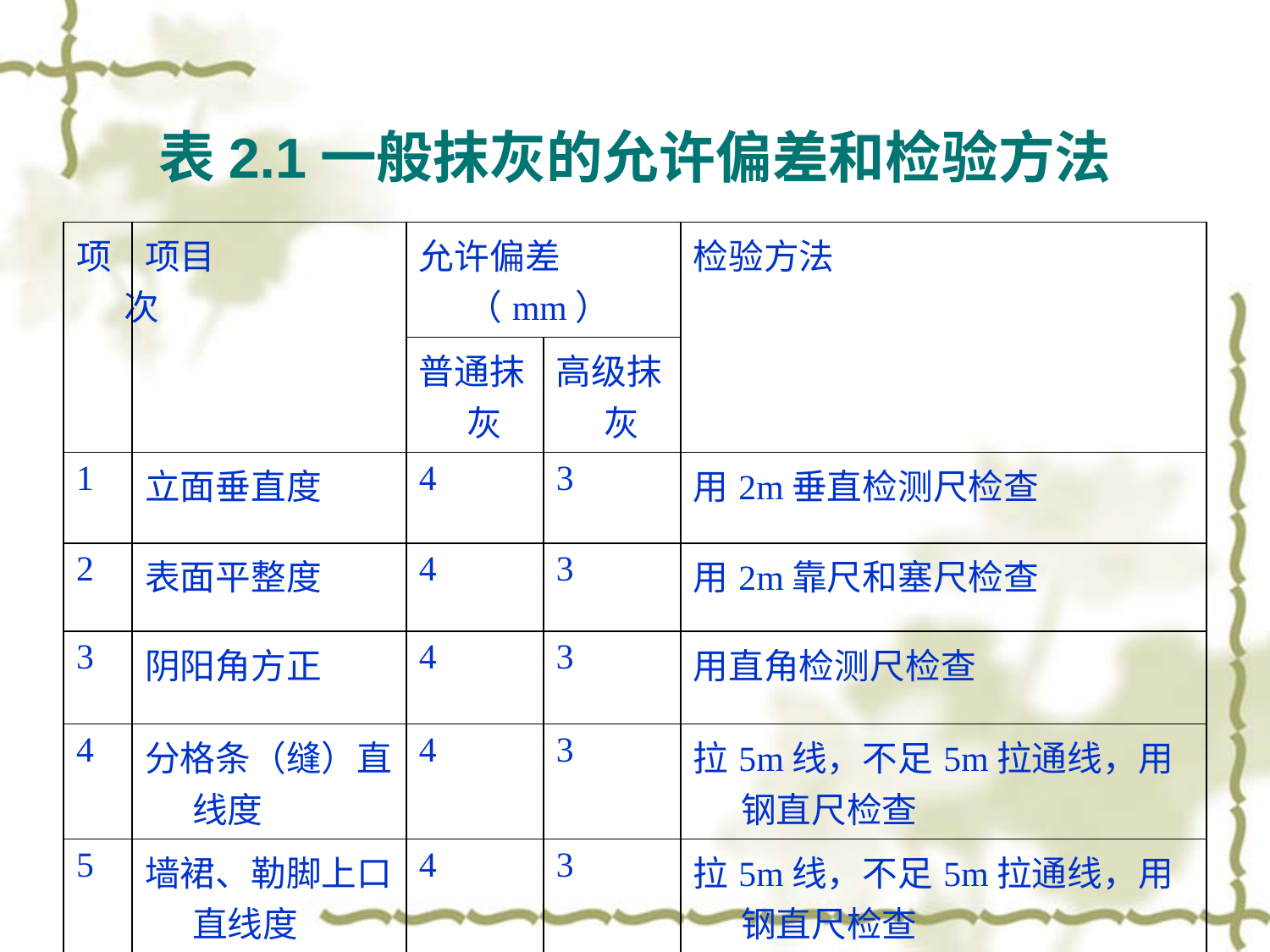

# 表2.1一般抹灰的允许偏差和检验方法
| 项次 | 项目 | 允许偏差（mm） |  | 检验方法 |
| --- | --- | --- | --- | --- |
|  |  | 普通抹灰 | 高级抹灰 |  |
| 1 | 立面垂直度 | 4 | 3 | 用2m垂直检测尺检查 |
| 2 | 表面平整度 | 4 | 3 | 用2m靠尺和塞尺检查 |
| 3 | 阴阳角方正 | 4 | 3 | 用直角检测尺检查 |
| 4 | 分格条（缝）直线度 | 4 | 3 | 拉5m线，不足5m拉通线，用钢直尺检查 |
| 5 | 墙裙、勒脚上口直线度 | 4 | 3 | 拉5m线，不足5m拉通线，用钢直尺检查 |